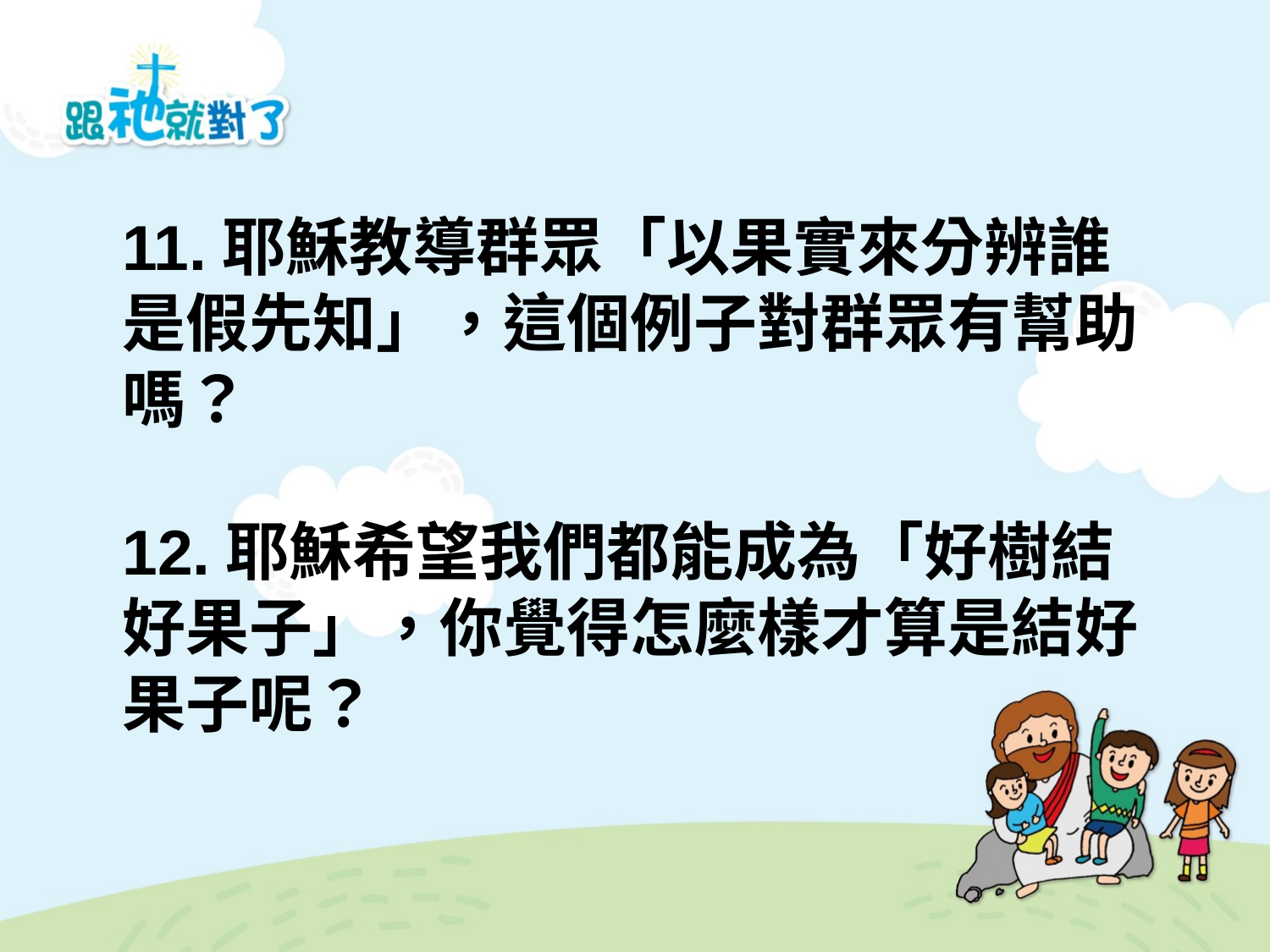

11.耶穌教導群眾「以果實來分辨誰是假先知」，這個例子對群眾有幫助嗎？

12.耶穌希望我們都能成為「好樹結好果子」，你覺得怎麼樣才算是結好果子呢？